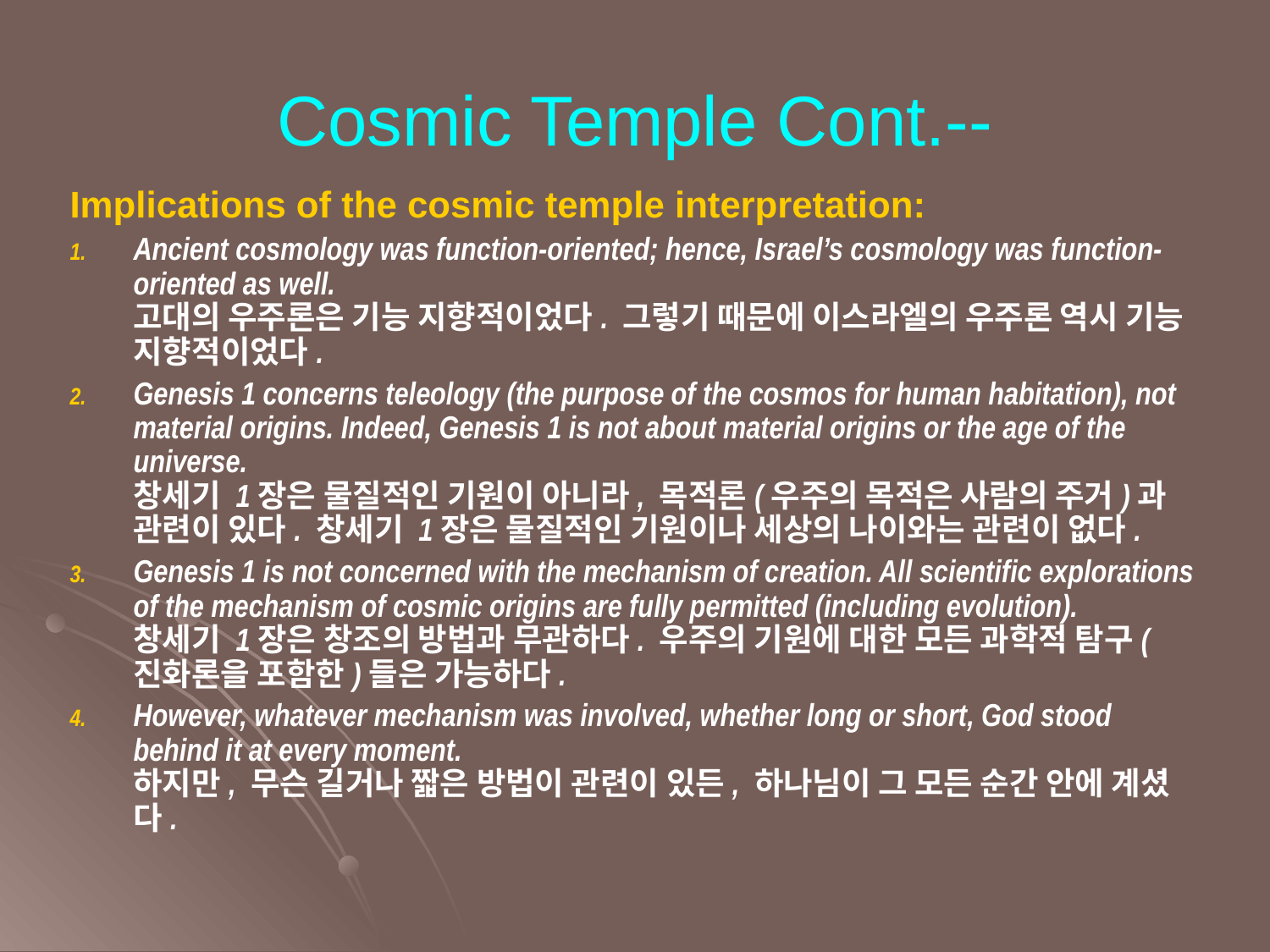

Cosmic Temple Cont.--
Implications of the cosmic temple interpretation:
Ancient cosmology was function-oriented; hence, Israel’s cosmology was function-oriented as well.
고대의 우주론은 기능 지향적이었다. 그렇기 때문에 이스라엘의 우주론 역시 기능 지향적이었다.
Genesis 1 concerns teleology (the purpose of the cosmos for human habitation), not material origins. Indeed, Genesis 1 is not about material origins or the age of the universe.
창세기 1장은 물질적인 기원이 아니라, 목적론(우주의 목적은 사람의 주거)과 관련이 있다. 창세기 1장은 물질적인 기원이나 세상의 나이와는 관련이 없다.
Genesis 1 is not concerned with the mechanism of creation. All scientific explorations of the mechanism of cosmic origins are fully permitted (including evolution).
창세기 1장은 창조의 방법과 무관하다. 우주의 기원에 대한 모든 과학적 탐구(진화론을 포함한)들은 가능하다.
However, whatever mechanism was involved, whether long or short, God stood behind it at every moment.
하지만, 무슨 길거나 짧은 방법이 관련이 있든, 하나님이 그 모든 순간 안에 계셨다.